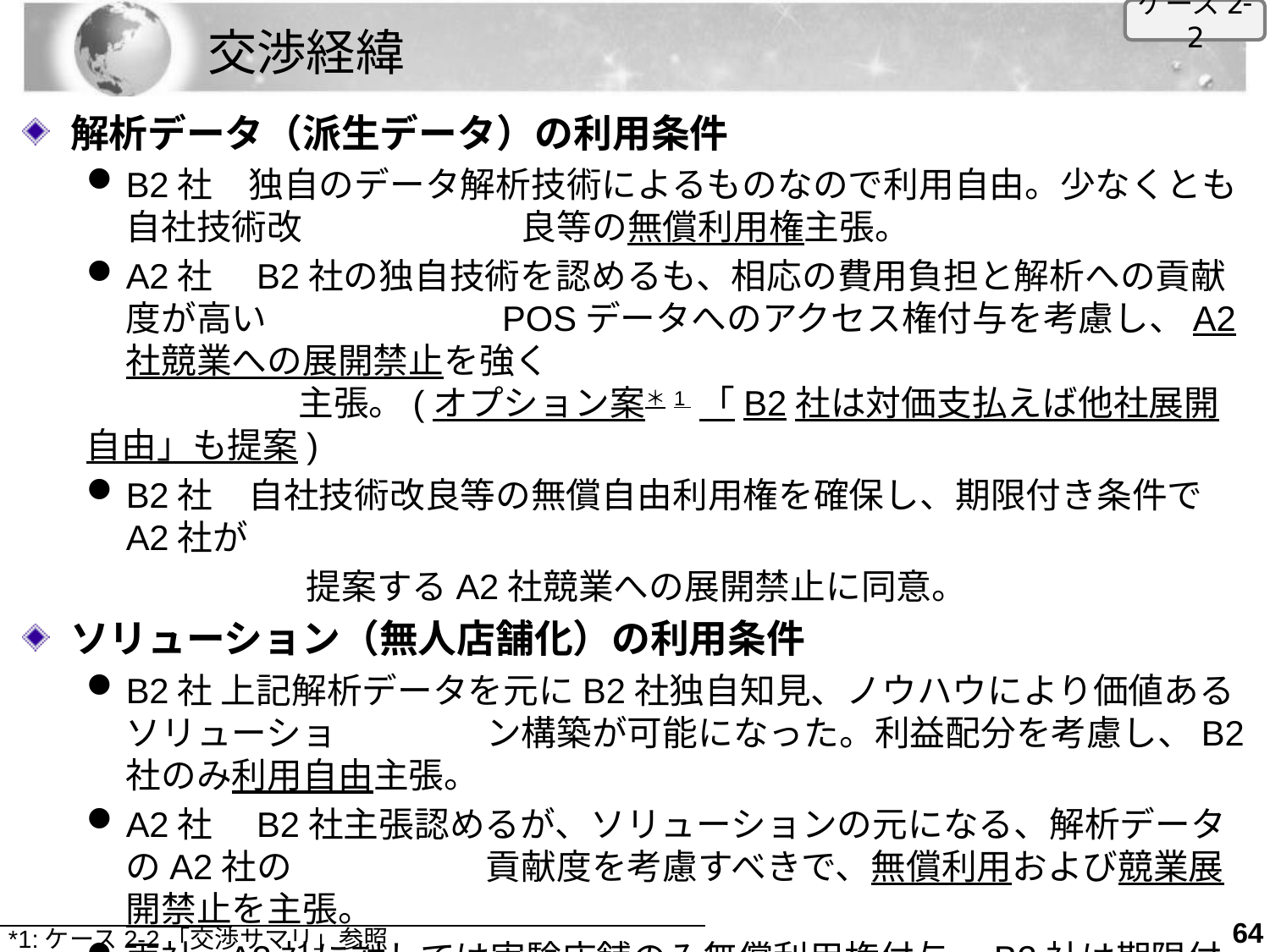

ケース2-2
# 交渉経緯
解析データ（派生データ）の利用条件
B2社　独自のデータ解析技術によるものなので利用自由。少なくとも自社技術改　	　　　　良等の無償利用権主張。
A2社　B2社の独自技術を認めるも、相応の費用負担と解析への貢献度が高い	　　　 POSデータへのアクセス権付与を考慮し、A2社競業への展開禁止を強く
　　　　　　主張。(オプション案＊1 「B2社は対価支払えば他社展開自由」も提案)
B2社　自社技術改良等の無償自由利用権を確保し、期限付き条件でA2社が
　　　　　　 提案するA2社競業への展開禁止に同意。
ソリューション（無人店舗化）の利用条件
B2社 上記解析データを元にB2社独自知見、ノウハウにより価値あるソリューショ	　　　ン構築が可能になった。利益配分を考慮し、B2社のみ利用自由主張。
A2社　B2社主張認めるが、ソリューションの元になる、解析データのA2社の	　　　貢献度を考慮すべきで、無償利用および競業展開禁止を主張。
両社   A2社に対しては実験店舗のみ無償利用権付与。B2社は期限付きに	　　　限り、A2社競業への展開禁止を受け入れで合意。
64
*1:ケース2-2「交渉サマリ」参照